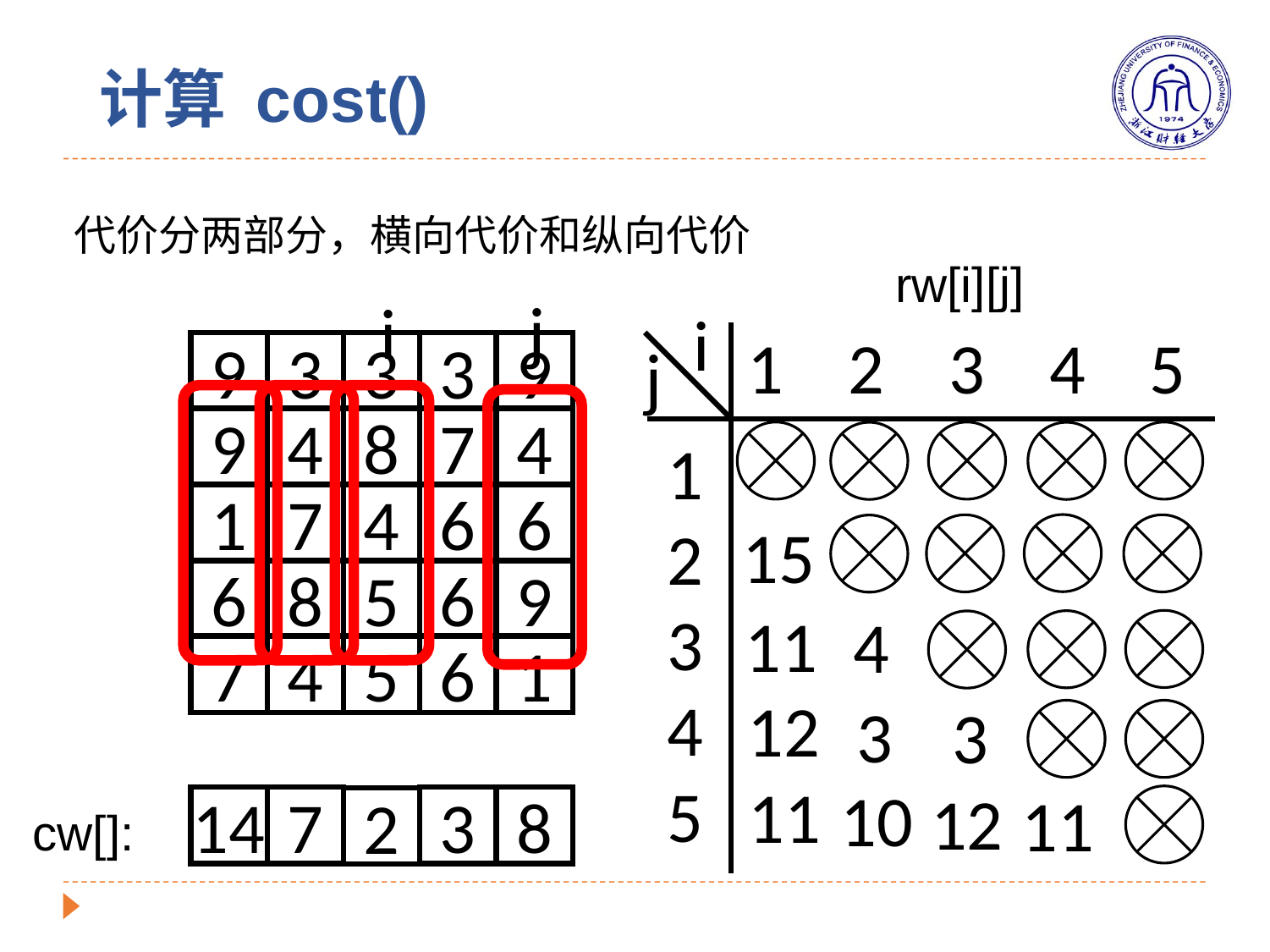

# 计算 cost()
代价分两部分，横向代价和纵向代价
rw[i][j]
j

i

i
1    2    3    4    5
j
1
2
3
4
5
9

3

3

3

9

9

4

8

7

4

1

7

4

6

6

15
6

8

5

6

9

11
4
3
3
10
11
7

4

5

6

1

12
11
12
14

7

3

8

2

cw[]: